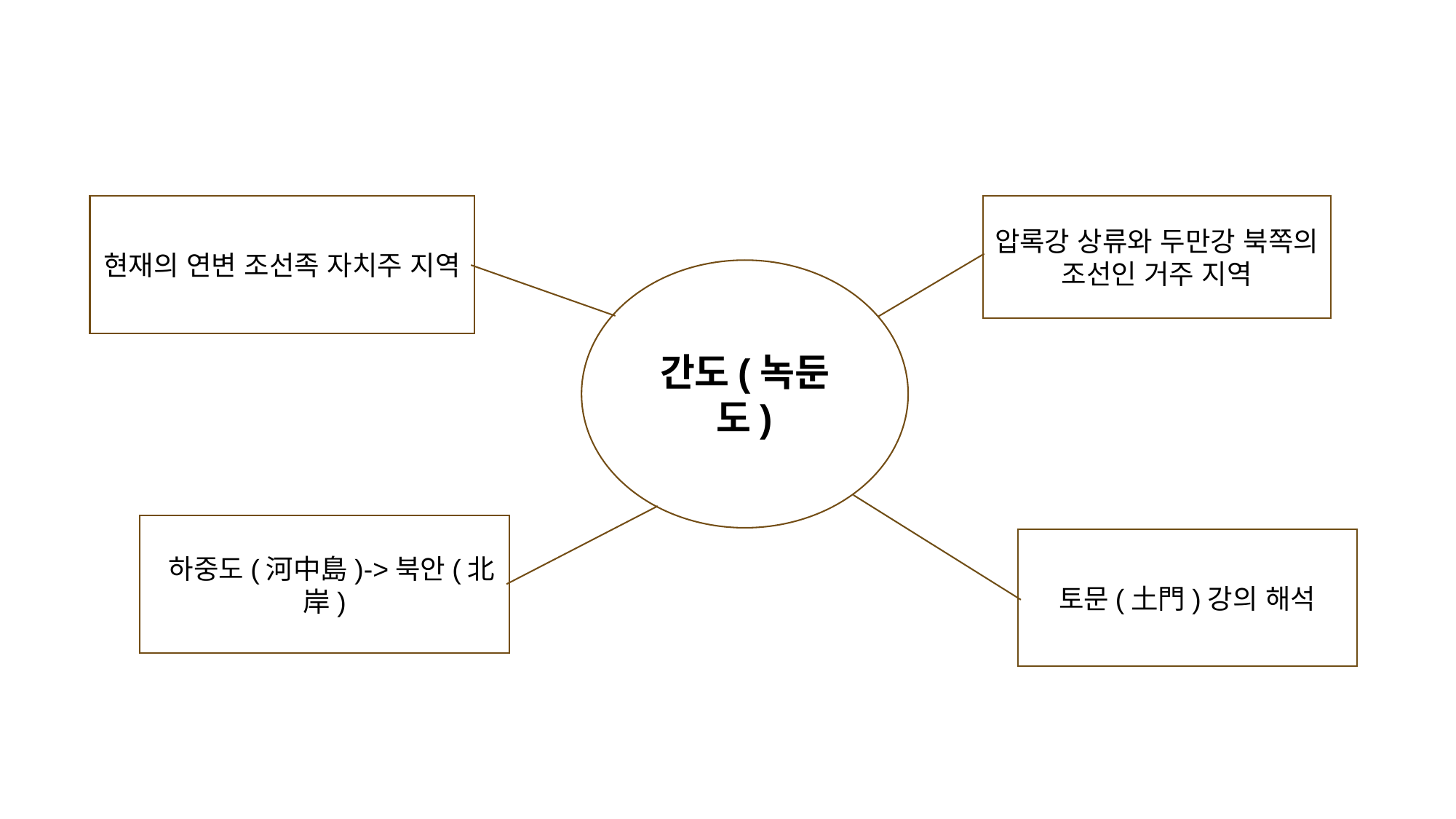

현재의 연변 조선족 자치주 지역
압록강 상류와 두만강 북쪽의 조선인 거주 지역
간도(녹둔도)
 하중도(河中島)->북안(北岸)
토문(土門)강의 해석